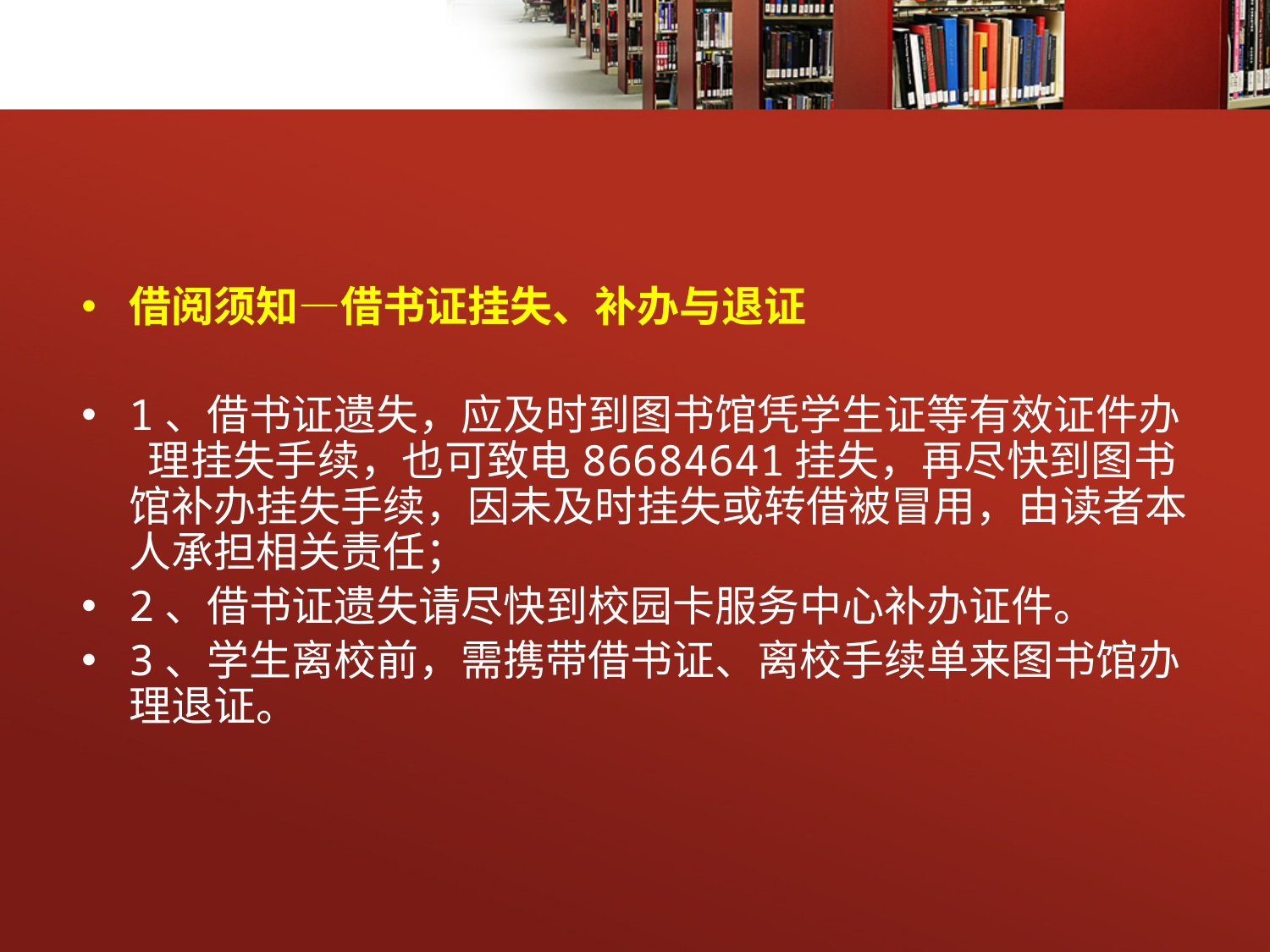

借阅须知—借书证挂失、补办与退证

1、借书证遗失，应及时到图书馆凭学生证等有效证件办   理挂失手续，也可致电86684641挂失，再尽快到图书馆补办挂失手续，因未及时挂失或转借被冒用，由读者本人承担相关责任；
2、借书证遗失请尽快到校园卡服务中心补办证件。
3、学生离校前，需携带借书证、离校手续单来图书馆办理退证。